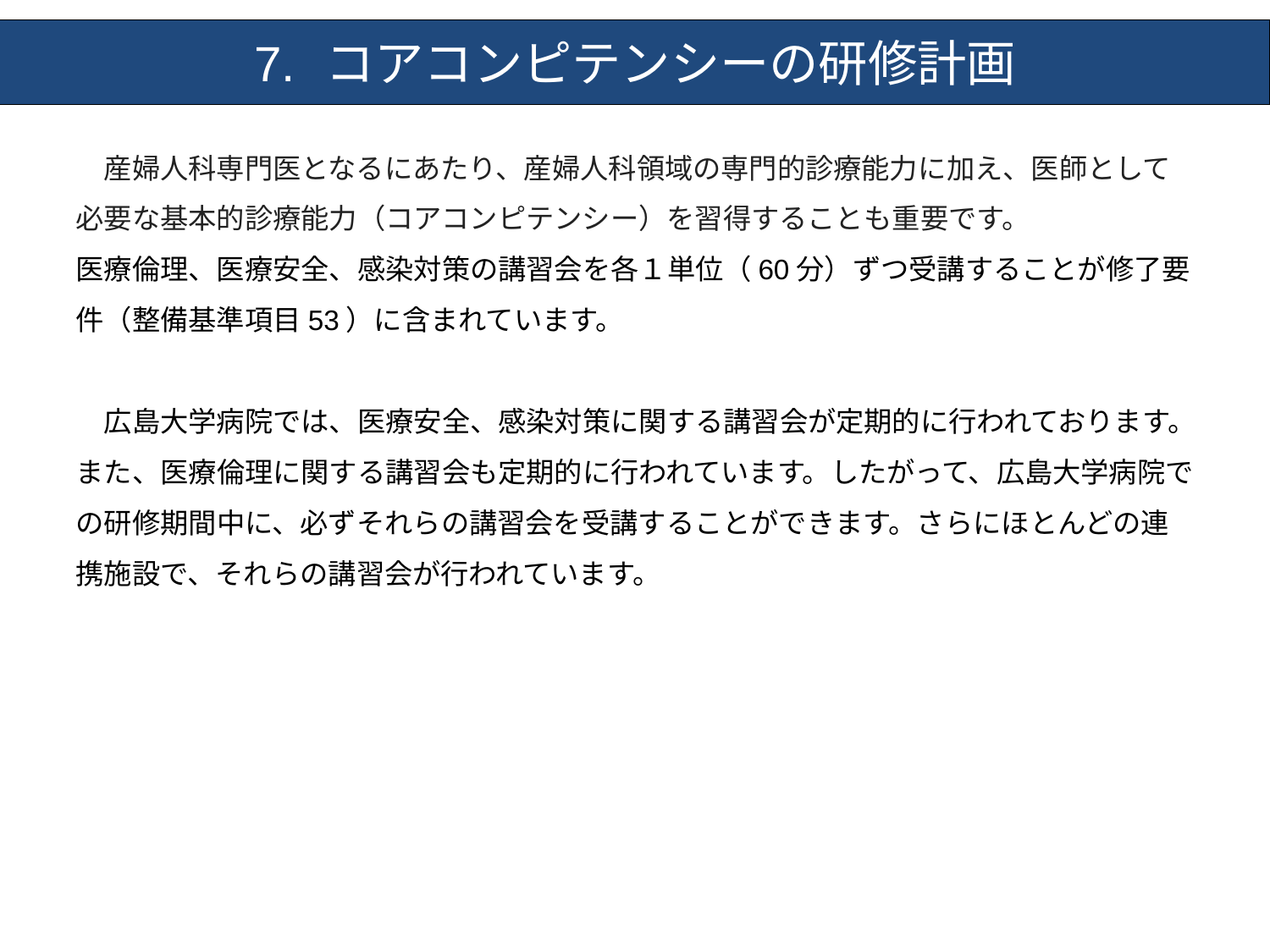

コアコンピテンシーの研修計画
　産婦人科専門医となるにあたり、産婦人科領域の専門的診療能力に加え、医師として必要な基本的診療能力（コアコンピテンシー）を習得することも重要です。
医療倫理、医療安全、感染対策の講習会を各１単位（60分）ずつ受講することが修了要件（整備基準項目53）に含まれています。

　広島大学病院では、医療安全、感染対策に関する講習会が定期的に行われております。また、医療倫理に関する講習会も定期的に行われています。したがって、広島大学病院での研修期間中に、必ずそれらの講習会を受講することができます。さらにほとんどの連携施設で、それらの講習会が行われています。